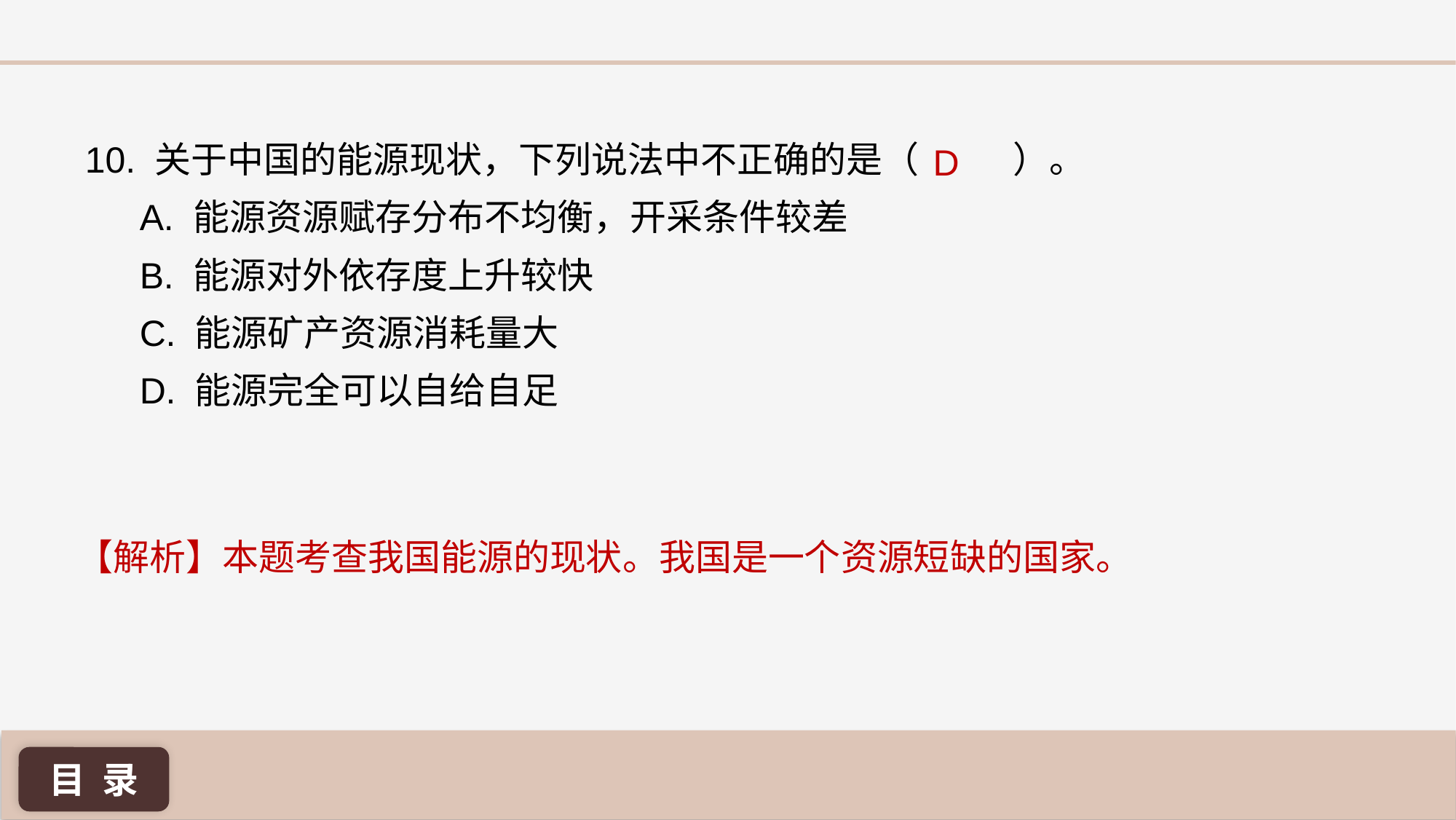

10. 关于中国的能源现状，下列说法中不正确的是（ 	）。
A. 能源资源赋存分布不均衡，开采条件较差
B. 能源对外依存度上升较快
C. 能源矿产资源消耗量大
D. 能源完全可以自给自足
D
【解析】本题考查我国能源的现状。我国是一个资源短缺的国家。